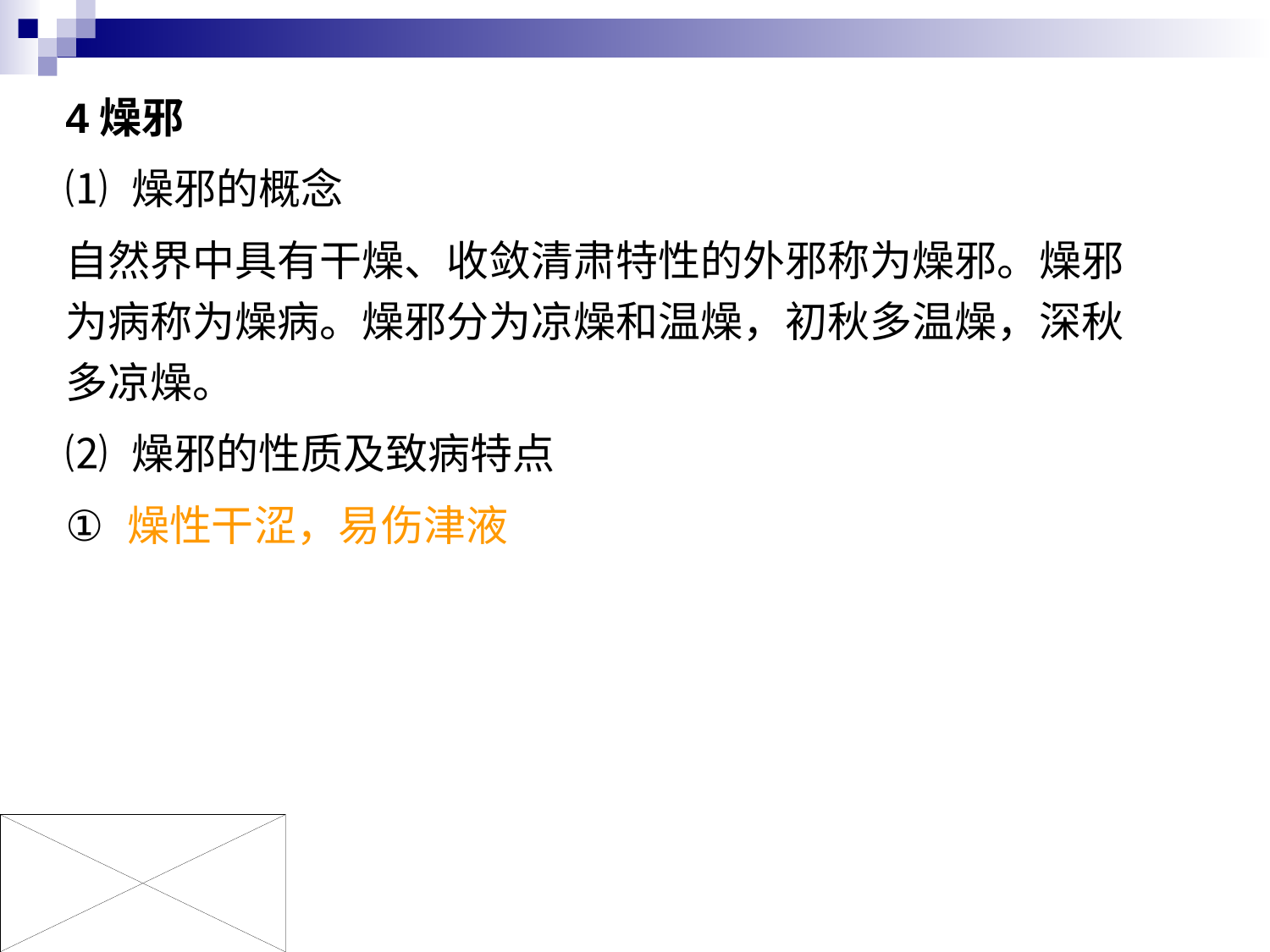

4燥邪
⑴ 燥邪的概念
自然界中具有干燥、收敛清肃特性的外邪称为燥邪。燥邪为病称为燥病。燥邪分为凉燥和温燥，初秋多温燥，深秋多凉燥。
⑵ 燥邪的性质及致病特点
① 燥性干涩，易伤津液